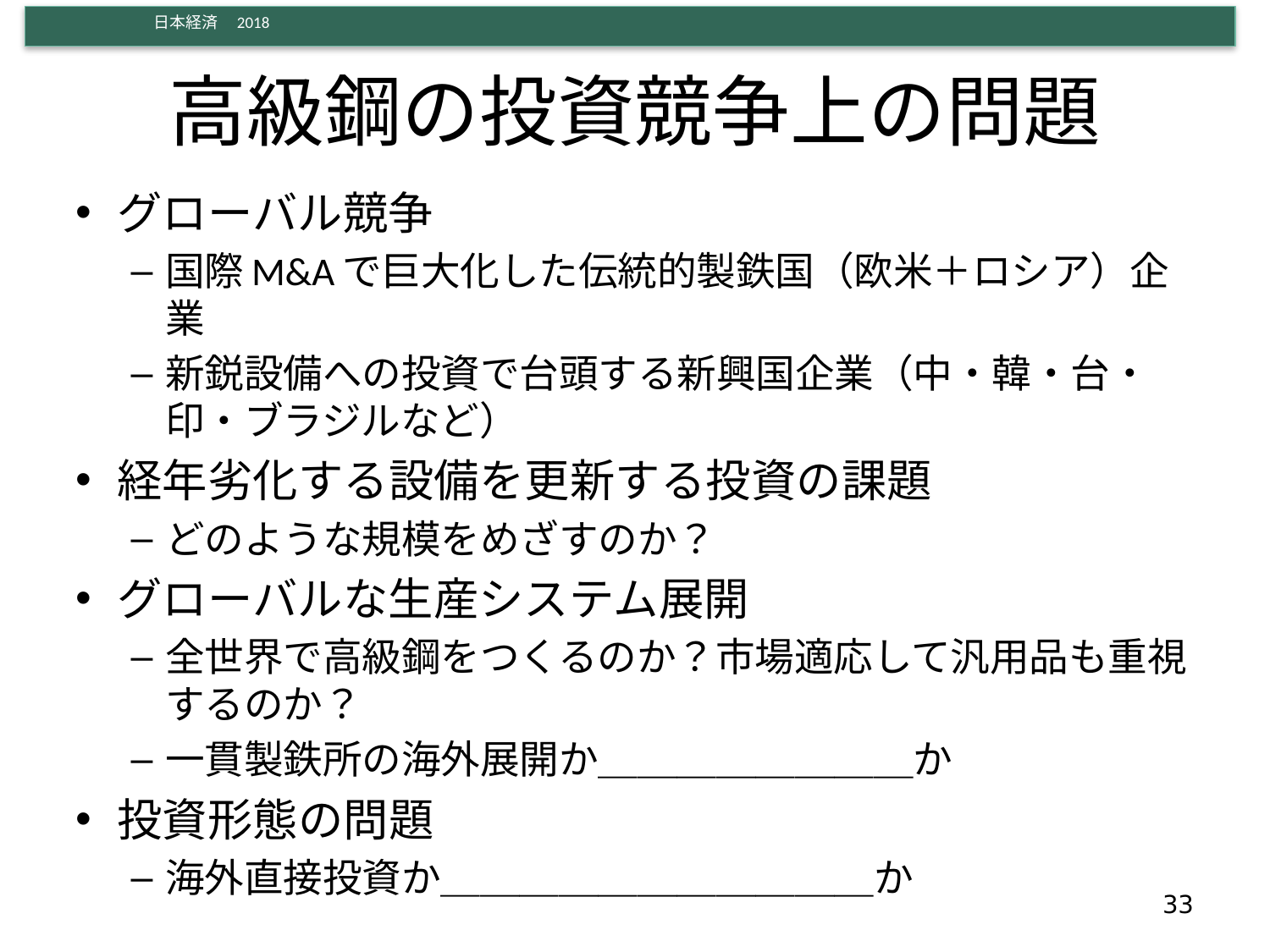

# 高級鋼の投資競争上の問題
グローバル競争
国際M&Aで巨大化した伝統的製鉄国（欧米＋ロシア）企業
新鋭設備への投資で台頭する新興国企業（中・韓・台・印・ブラジルなど）
経年劣化する設備を更新する投資の課題
どのような規模をめざすのか？
グローバルな生産システム展開
全世界で高級鋼をつくるのか？市場適応して汎用品も重視するのか？
一貫製鉄所の海外展開か＿＿＿＿＿＿＿＿か
投資形態の問題
海外直接投資か＿＿＿＿＿＿＿＿＿＿＿か

33